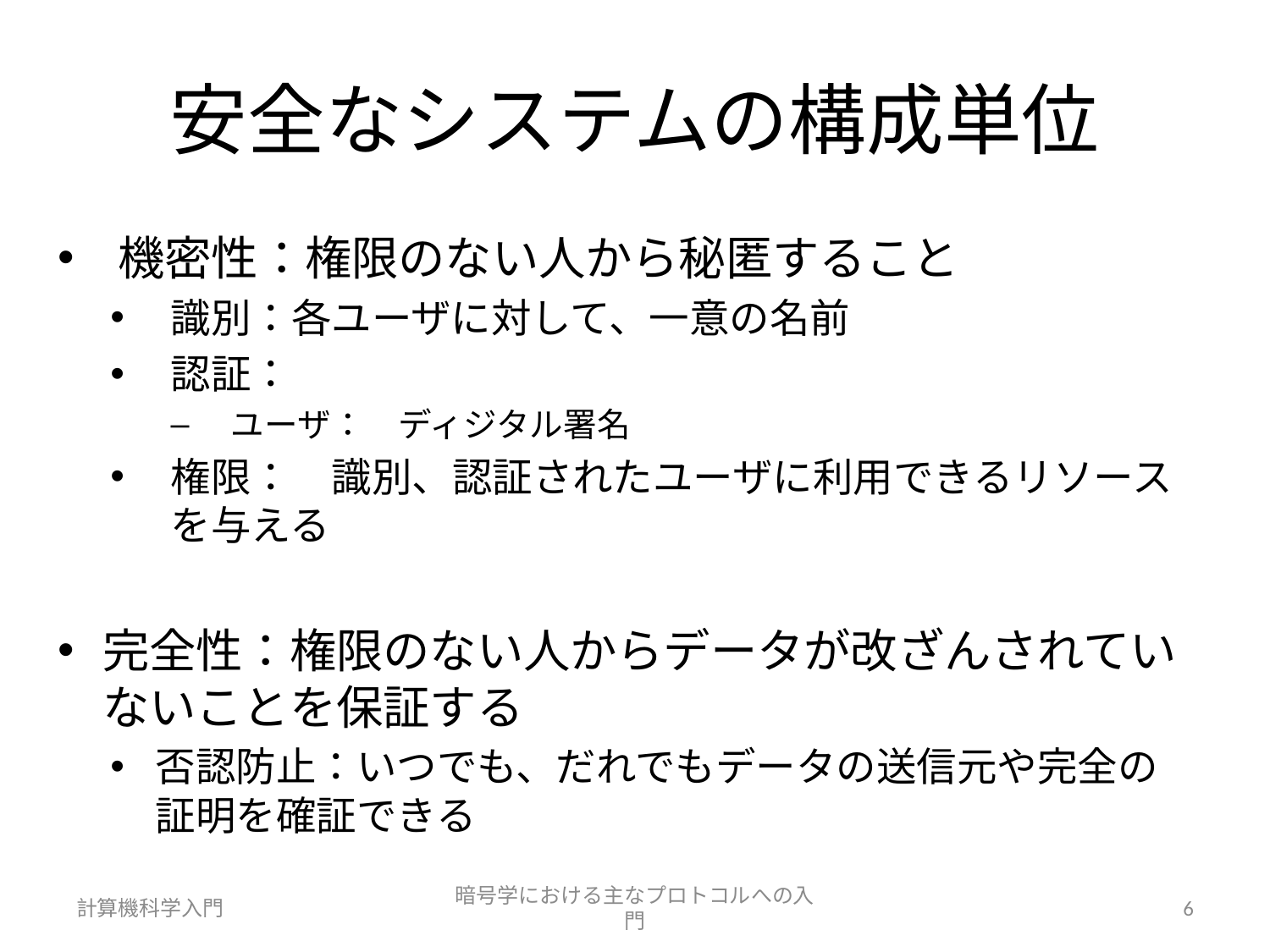

# 安全なシステムの構成単位
機密性：権限のない人から秘匿すること
識別：各ユーザに対して、一意の名前
認証：
ユーザ：　ディジタル署名
権限：　識別、認証されたユーザに利用できるリソースを与える

完全性：権限のない人からデータが改ざんされていないことを保証する
否認防止：いつでも、だれでもデータの送信元や完全の証明を確証できる
計算機科学入門
暗号学における主なプロトコルへの入門
6